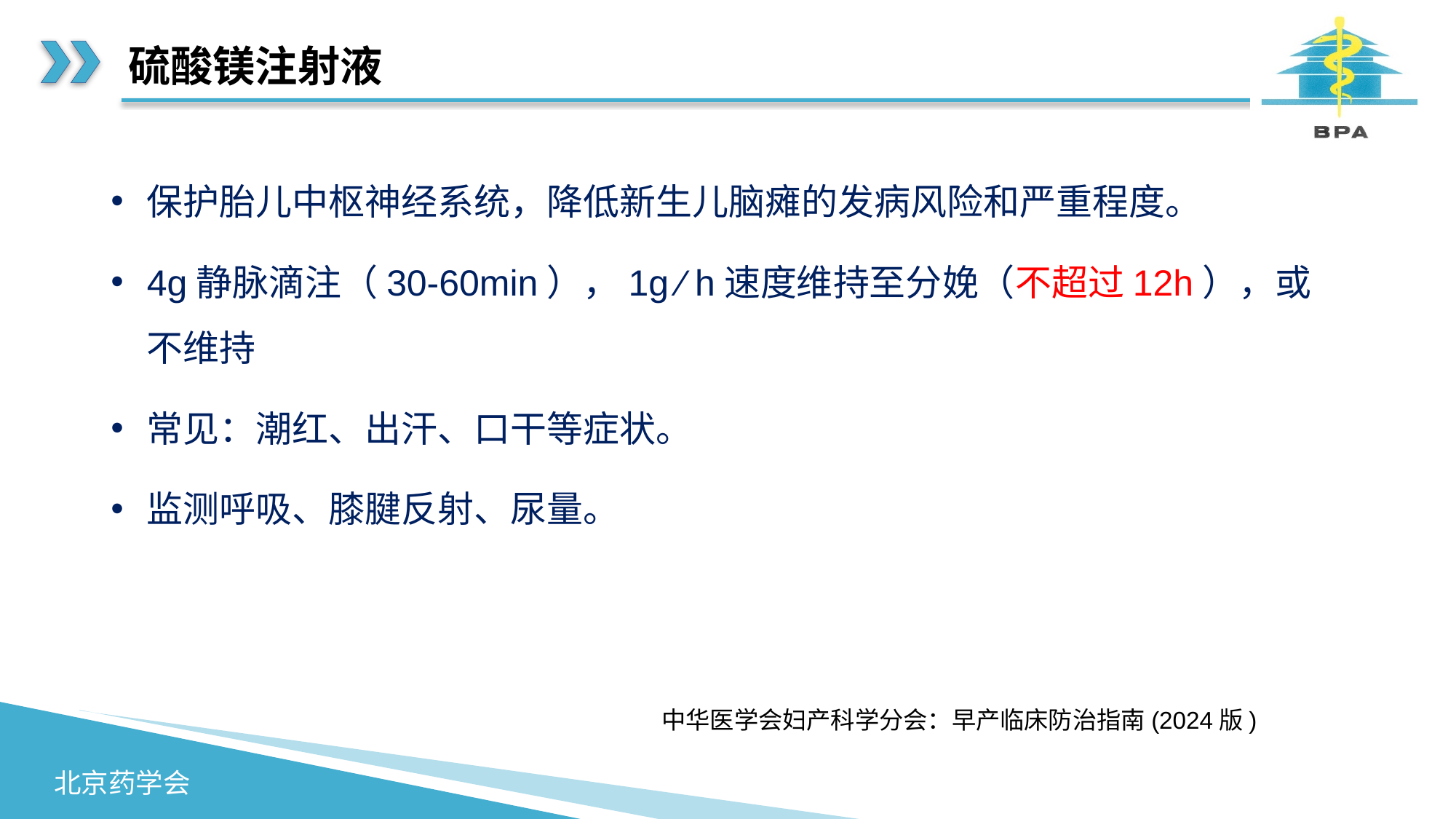

# 硫酸镁注射液
保护胎儿中枢神经系统，降低新生儿脑瘫的发病风险和严重程度。
4g静脉滴注（30-60min），1g ∕ h速度维持至分娩（不超过12h），或不维持
常见：潮红、出汗、口干等症状。
监测呼吸、膝腱反射、尿量。
中华医学会妇产科学分会：早产临床防治指南(2024版)